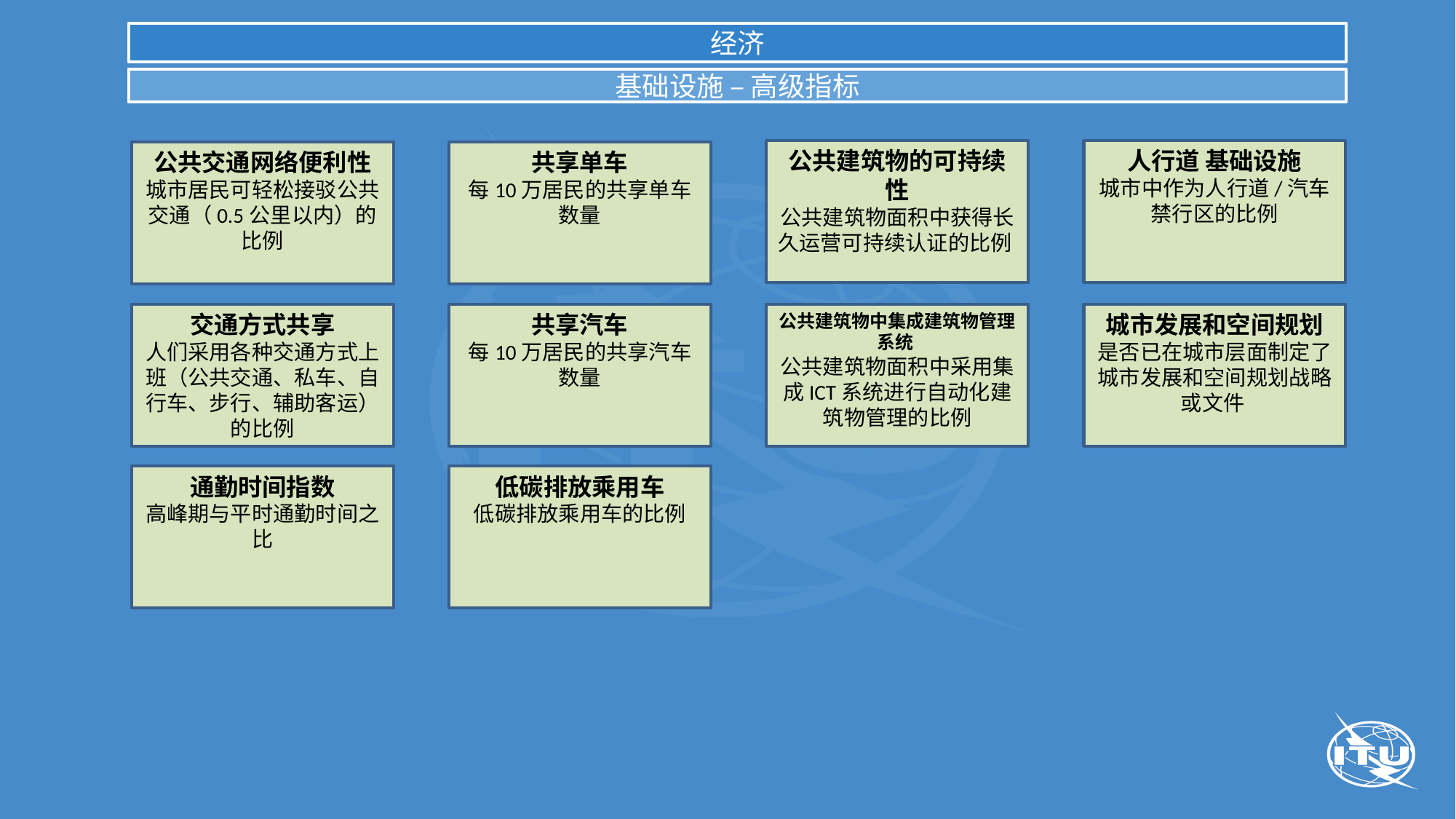

经济
基础设施 – 高级指标
公共建筑物的可持续性
公共建筑物面积中获得长久运营可持续认证的比例

人行道 基础设施
城市中作为人行道/汽车禁行区的比例
公共交通网络便利性
城市居民可轻松接驳公共交通（0.5公里以内）的比例

共享单车
每10万居民的共享单车数量
公共建筑物中集成建筑物管理系统
公共建筑物面积中采用集成ICT系统进行自动化建筑物管理的比例

交通方式共享
人们采用各种交通方式上班（公共交通、私车、自行车、步行、辅助客运）的比例
共享汽车
每10万居民的共享汽车数量
城市发展和空间规划
是否已在城市层面制定了城市发展和空间规划战略或文件
通勤时间指数
高峰期与平时通勤时间之比
低碳排放乘用车
低碳排放乘用车的比例